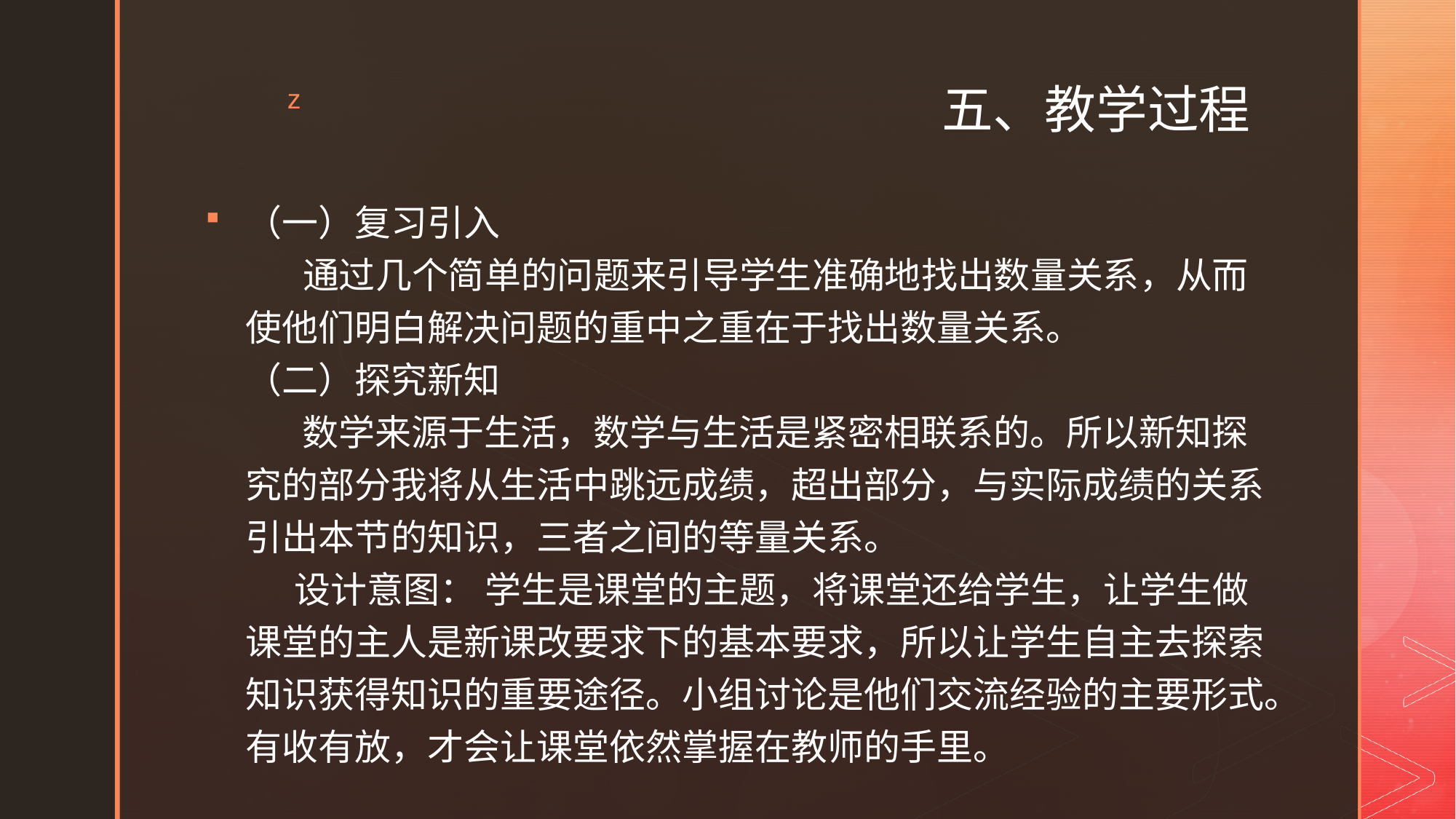

# 五、教学过程
（一）复习引入
       通过几个简单的问题来引导学生准确地找出数量关系，从而使他们明白解决问题的重中之重在于找出数量关系。
（二）探究新知
       数学来源于生活，数学与生活是紧密相联系的。所以新知探究的部分我将从生活中跳远成绩，超出部分，与实际成绩的关系引出本节的知识，三者之间的等量关系。
      设计意图： 学生是课堂的主题，将课堂还给学生，让学生做课堂的主人是新课改要求下的基本要求，所以让学生自主去探索知识获得知识的重要途径。小组讨论是他们交流经验的主要形式。有收有放，才会让课堂依然掌握在教师的手里。